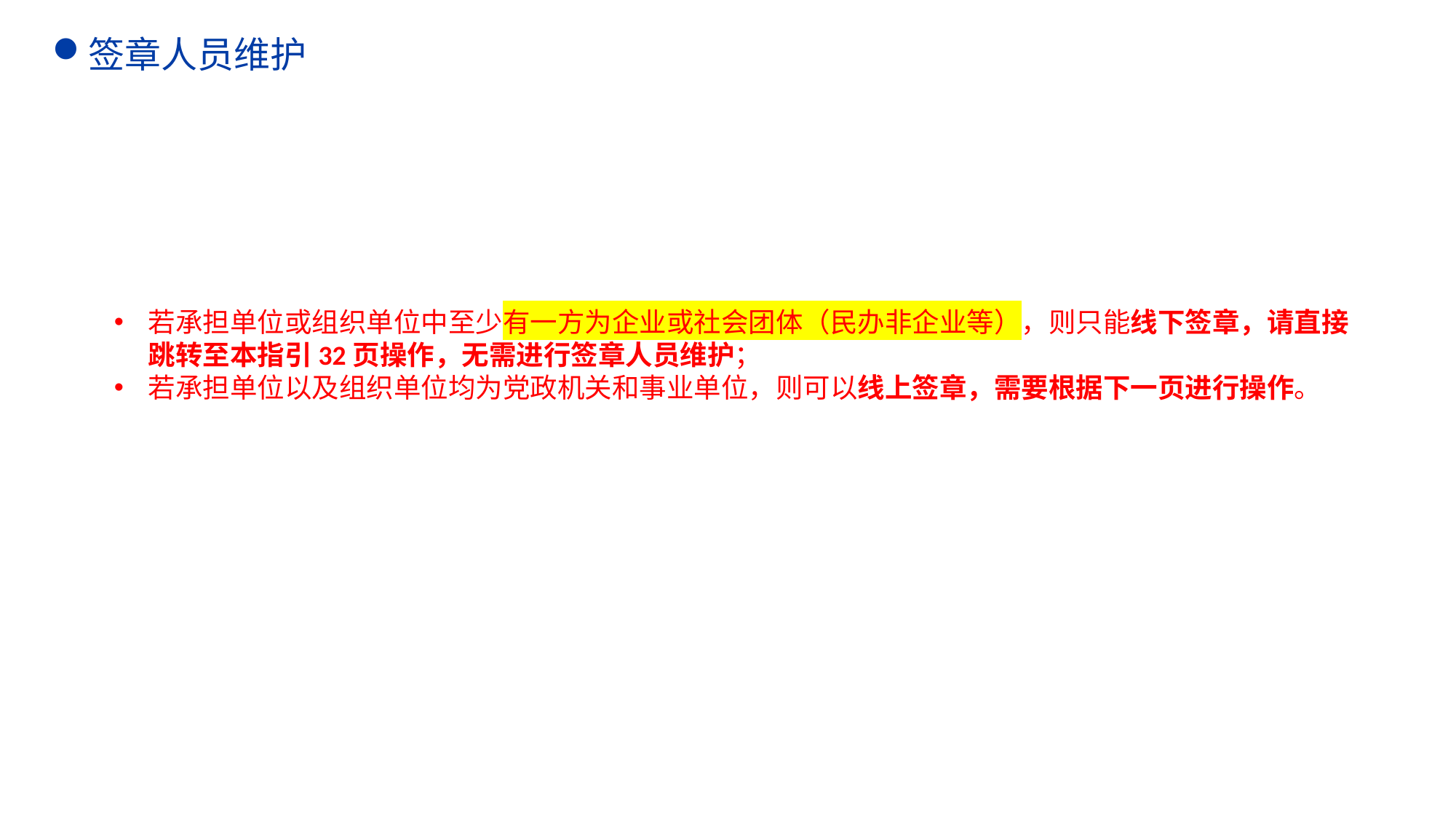

签章人员维护
若承担单位或组织单位中至少有一方为企业或社会团体（民办非企业等），则只能线下签章，请直接跳转至本指引32页操作，无需进行签章人员维护；
若承担单位以及组织单位均为党政机关和事业单位，则可以线上签章，需要根据下一页进行操作。